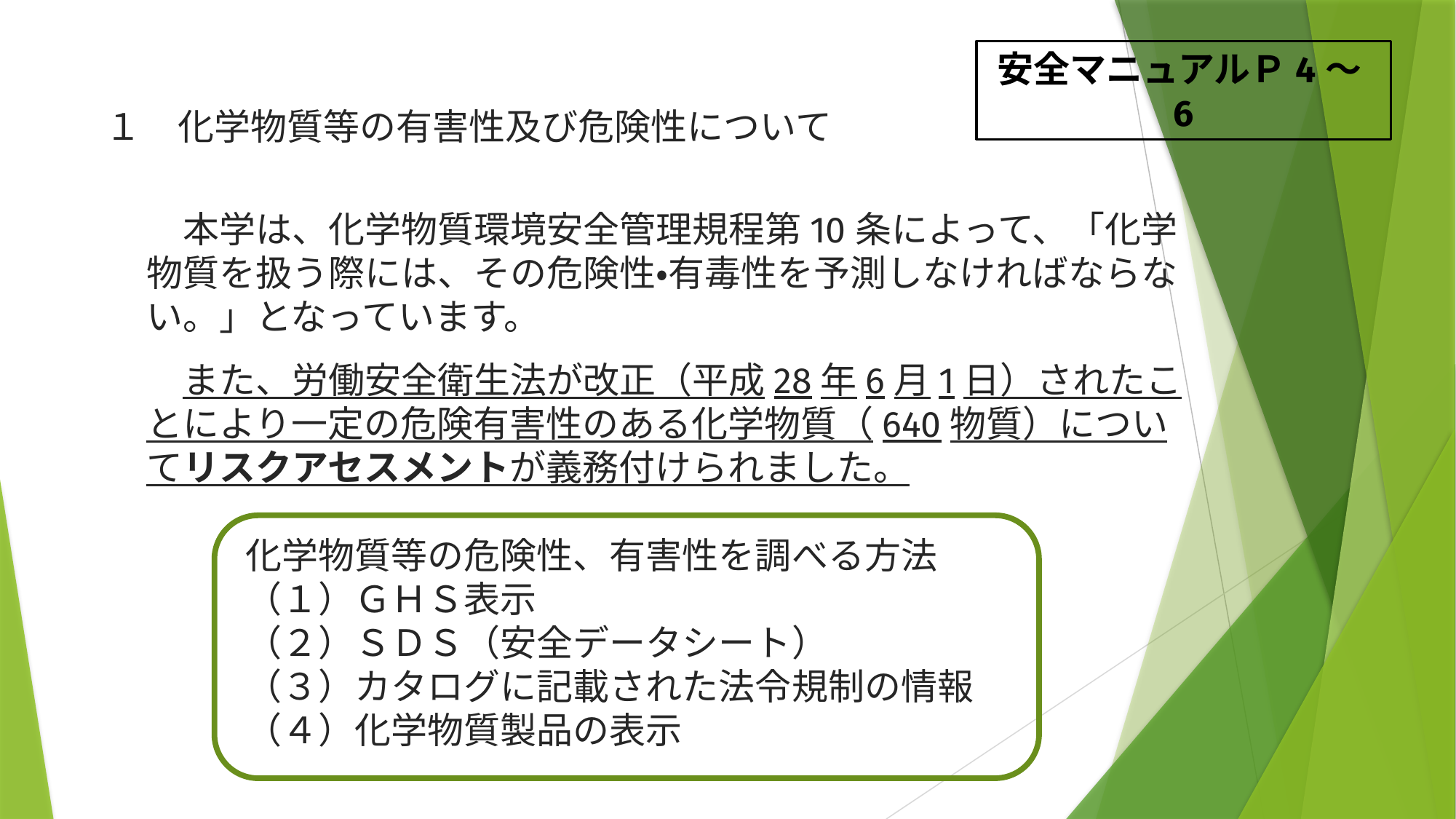

安全マニュアルＰ4～6
１　化学物質等の有害性及び危険性について
　本学は、化学物質環境安全管理規程第10条によって、「化学物質を扱う際には、その危険性・有毒性を予測しなければならない。」となっています。
　また、労働安全衛生法が改正（平成28年6月1日）されたことにより一定の危険有害性のある化学物質（640物質）についてリスクアセスメントが義務付けられました。
化学物質等の危険性、有害性を調べる方法
（１）ＧＨＳ表示
（２）ＳＤＳ（安全データシート）
（３）カタログに記載された法令規制の情報
（４）化学物質製品の表示